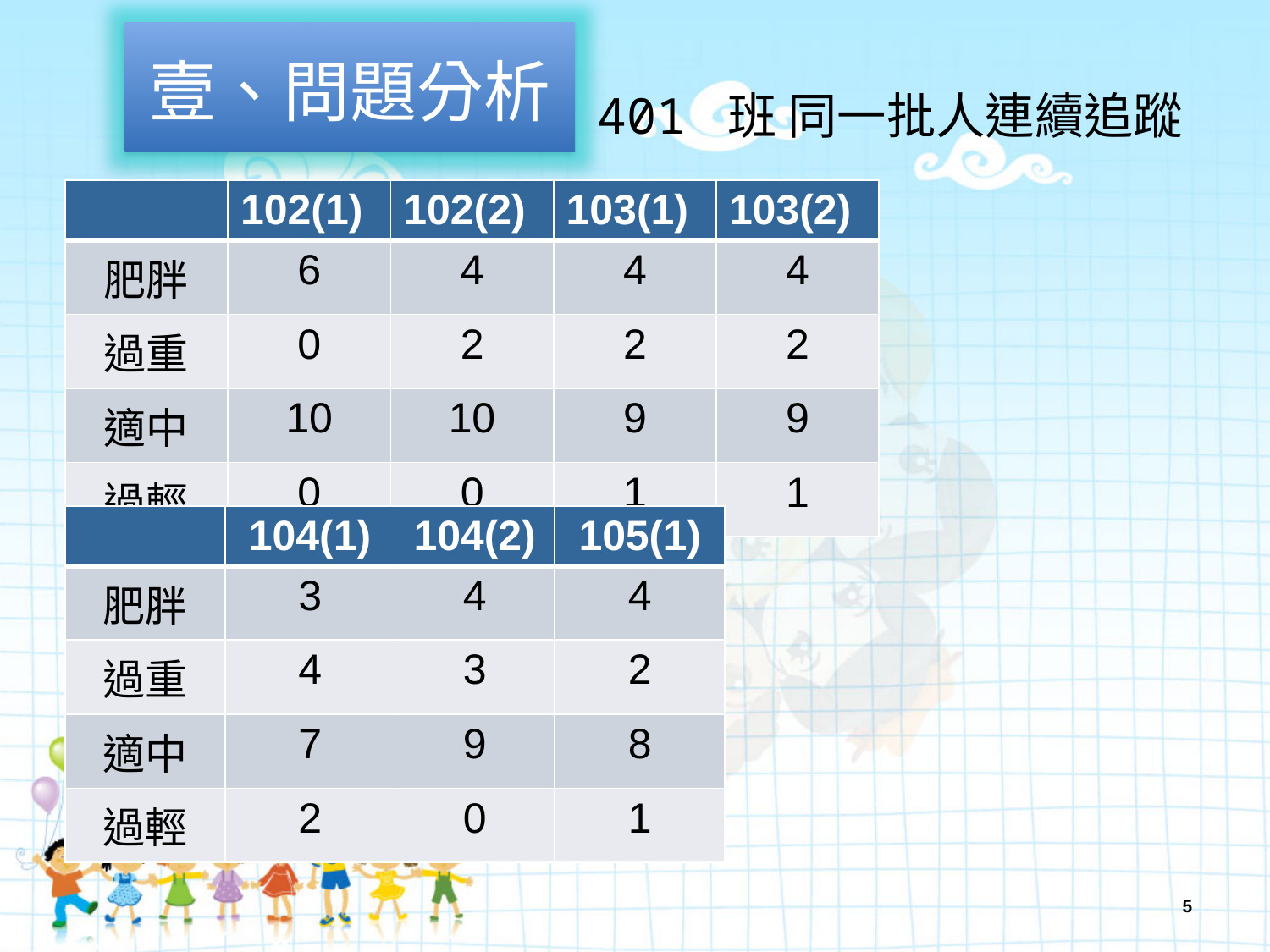

壹、問題分析
# 401 班 同一批人連續追蹤
|  | 102(1) | 102(2) | 103(1) | 103(2) |
| --- | --- | --- | --- | --- |
| 肥胖 | 6 | 4 | 4 | 4 |
| 過重 | 0 | 2 | 2 | 2 |
| 適中 | 10 | 10 | 9 | 9 |
| 過輕 | 0 | 0 | 1 | 1 |
|  | 104(1) | 104(2) | 105(1) |
| --- | --- | --- | --- |
| 肥胖 | 3 | 4 | 4 |
| 過重 | 4 | 3 | 2 |
| 適中 | 7 | 9 | 8 |
| 過輕 | 2 | 0 | 1 |
5